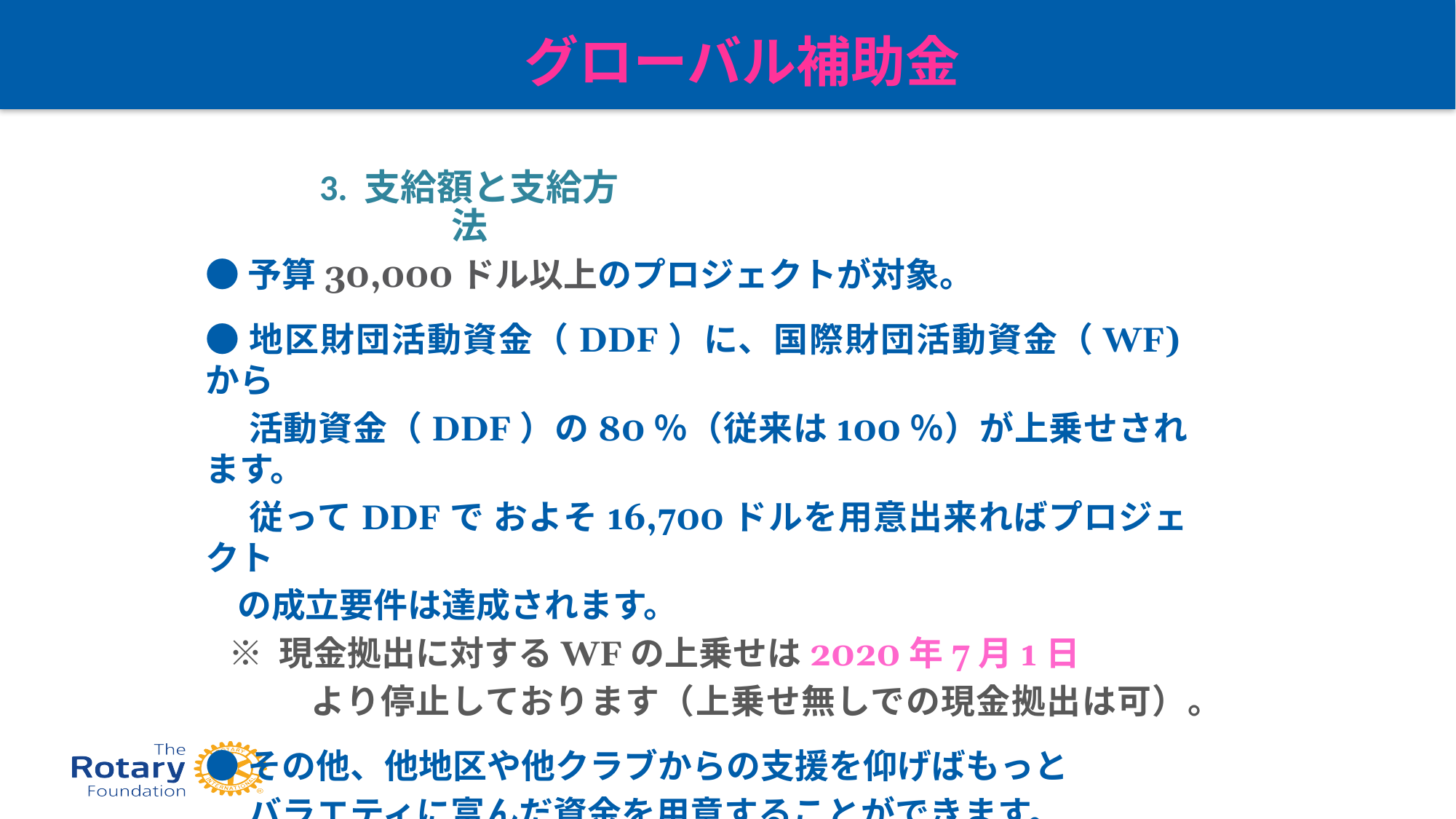

グローバル補助金
# 支給額と支給方法
3. 支給額と支給方法
●予算30,000ドル以上のプロジェクトが対象。

●地区財団活動資金（DDF）に、国際財団活動資金（WF)から
　 活動資金（DDF）の80％（従来は100％）が上乗せされます。
　 従ってDDFで およそ16,700ドルを用意出来ればプロジェクト
   の成立要件は達成されます。
   ※ 現金拠出に対するWFの上乗せは2020年7月1日
　　　より停止しております（上乗せ無しでの現金拠出は可）。

●その他、他地区や他クラブからの支援を仰げばもっと
　 バラエティに富んだ資金を用意することができます。